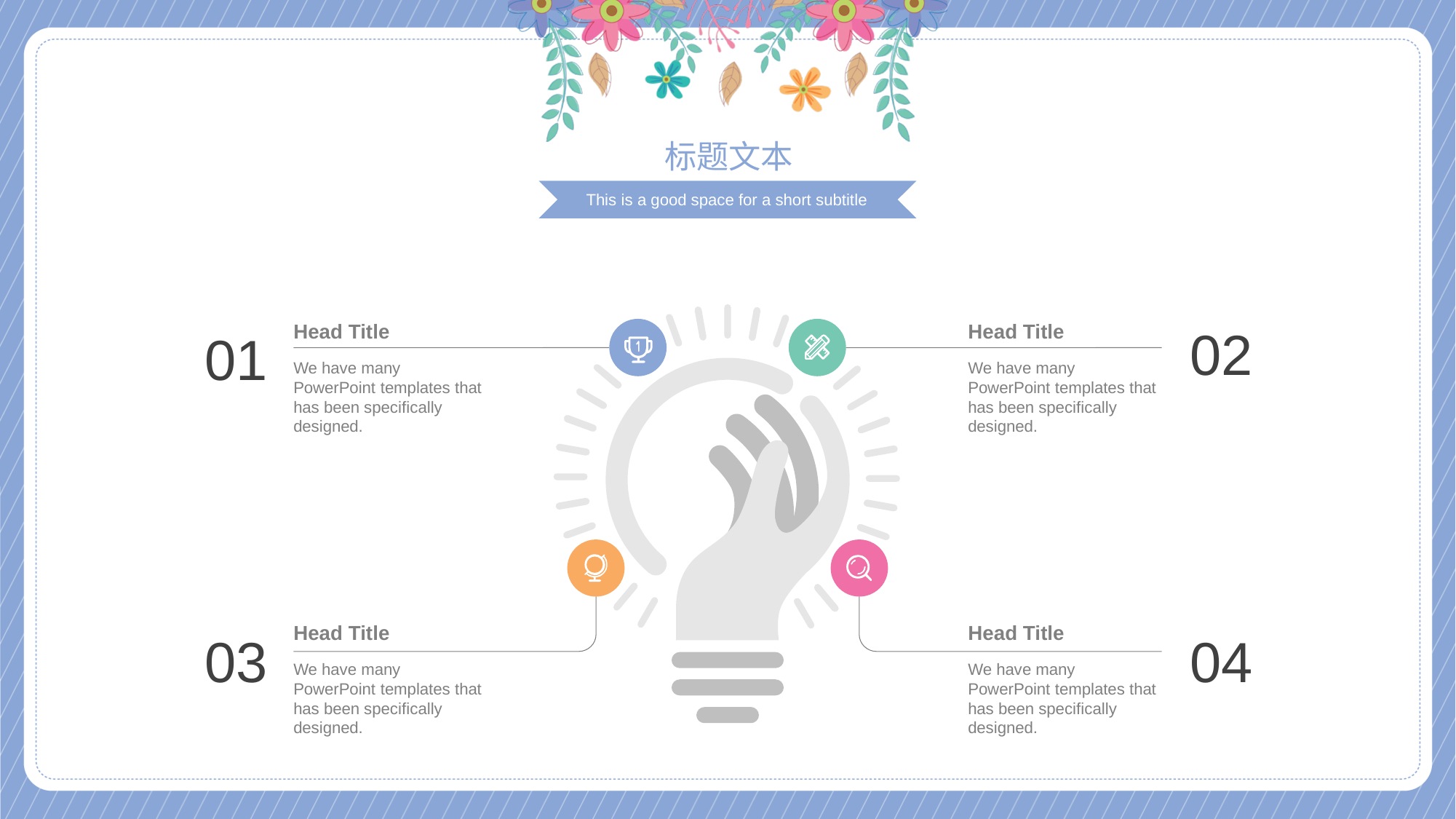

标题文本

This is a good space for a short subtitle

02
01
Head Title
Head Title

We have many PowerPoint templates that has been specifically designed.
We have many PowerPoint templates that has been specifically designed.

Head Title
Head Title
03
04
We have many PowerPoint templates that has been specifically designed.
We have many PowerPoint templates that has been specifically designed.